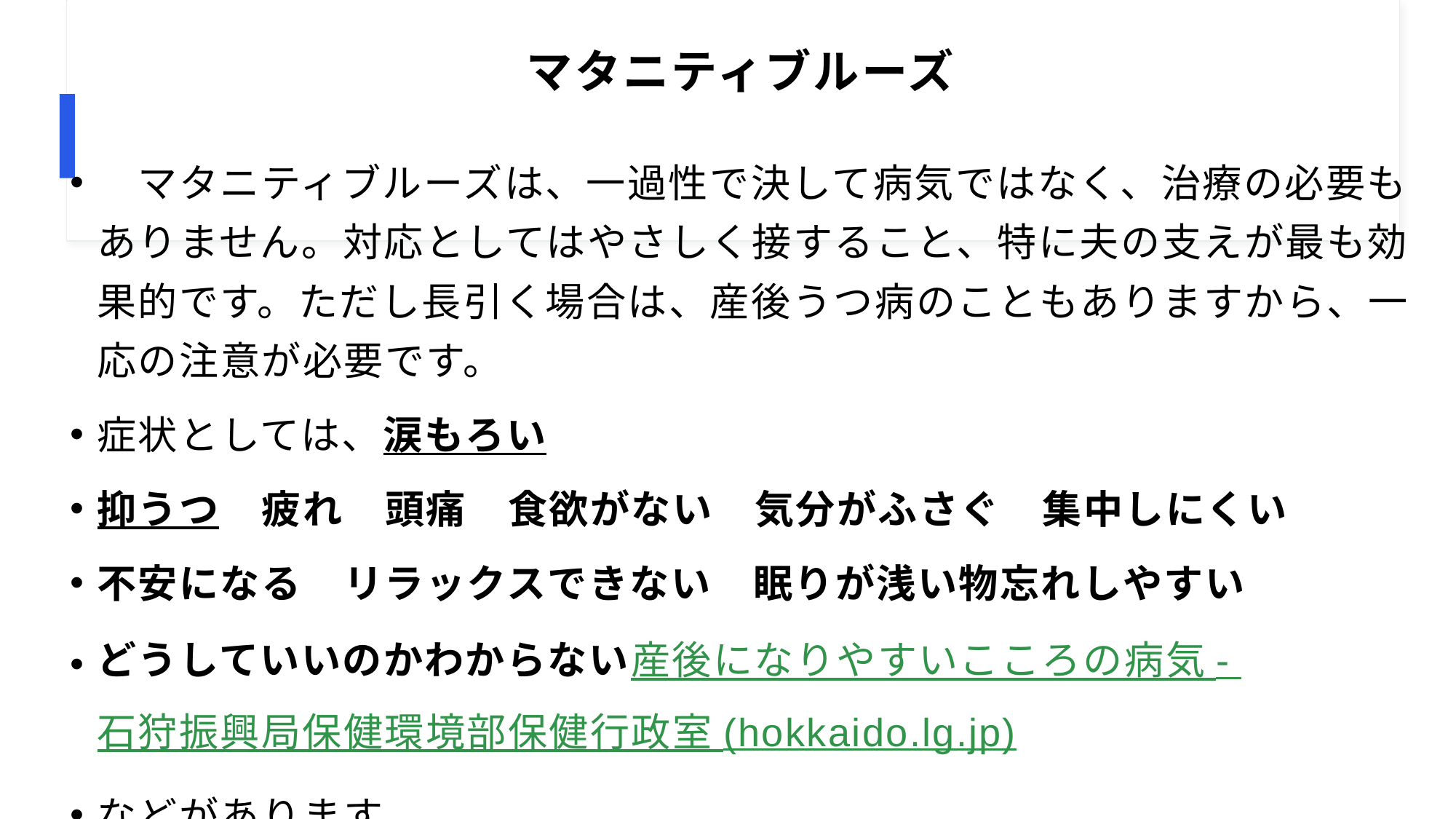

# マタニティブルーズ
　マタニティブルーズは、一過性で決して病気ではなく、治療の必要もありません。対応としてはやさしく接すること、特に夫の支えが最も効果的です。ただし長引く場合は、産後うつ病のこともありますから、一応の注意が必要です。
症状としては、涙もろい
抑うつ　疲れ　頭痛　食欲がない　気分がふさぐ　集中しにくい
不安になる　リラックスできない　眠りが浅い物忘れしやすい
どうしていいのかわからない産後になりやすいこころの病気 - 石狩振興局保健環境部保健行政室 (hokkaido.lg.jp)
などがあります。